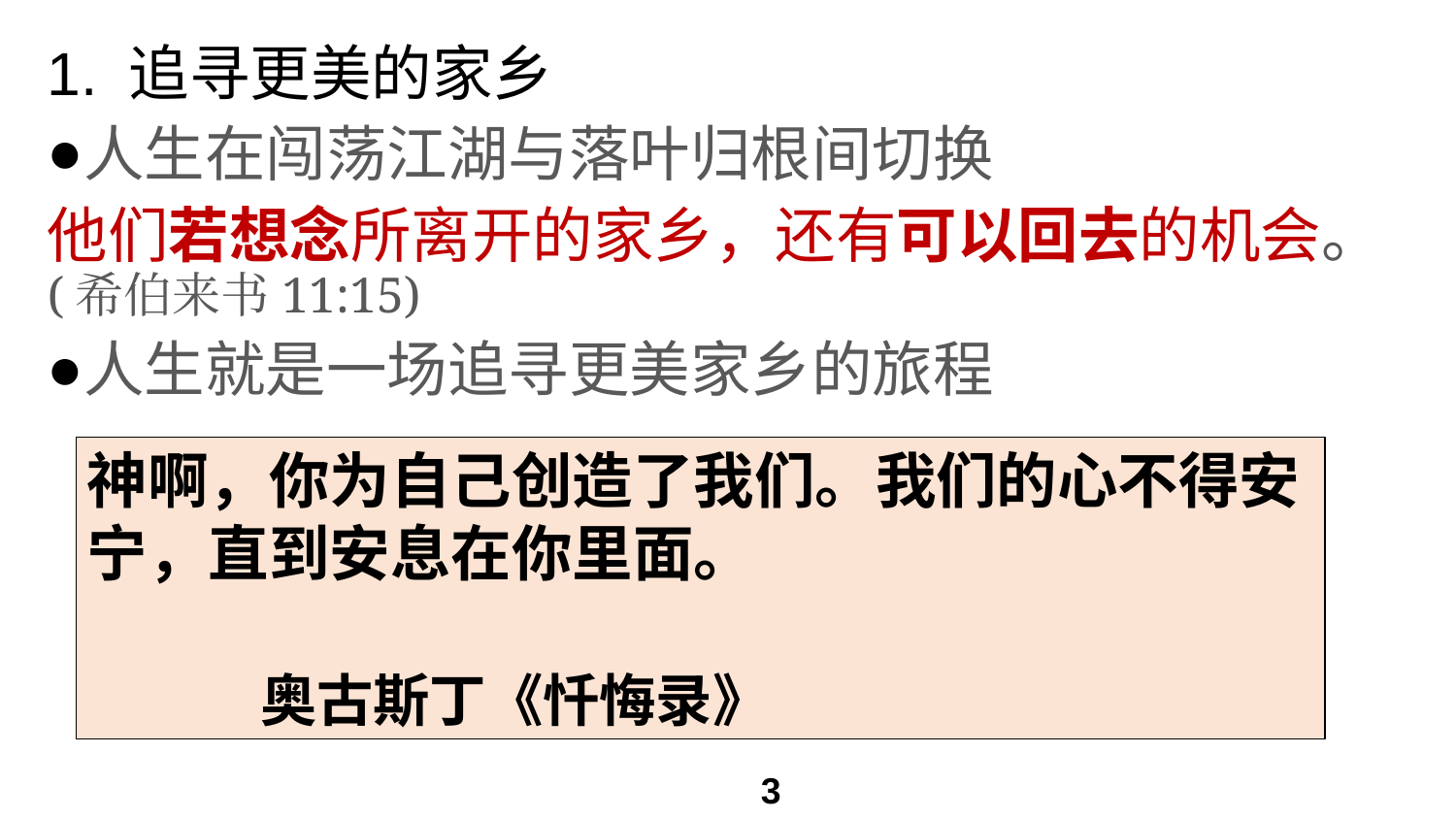

# 1. 追寻更美的家乡
人生在闯荡江湖与落叶归根间切换
他们若想念所离开的家乡，还有可以回去的机会。(希伯来书11:15)
人生就是一场追寻更美家乡的旅程

神啊，你为自己创造了我们。我们的心不得安宁，直到安息在你里面。
									  奥古斯丁《忏悔录》
3